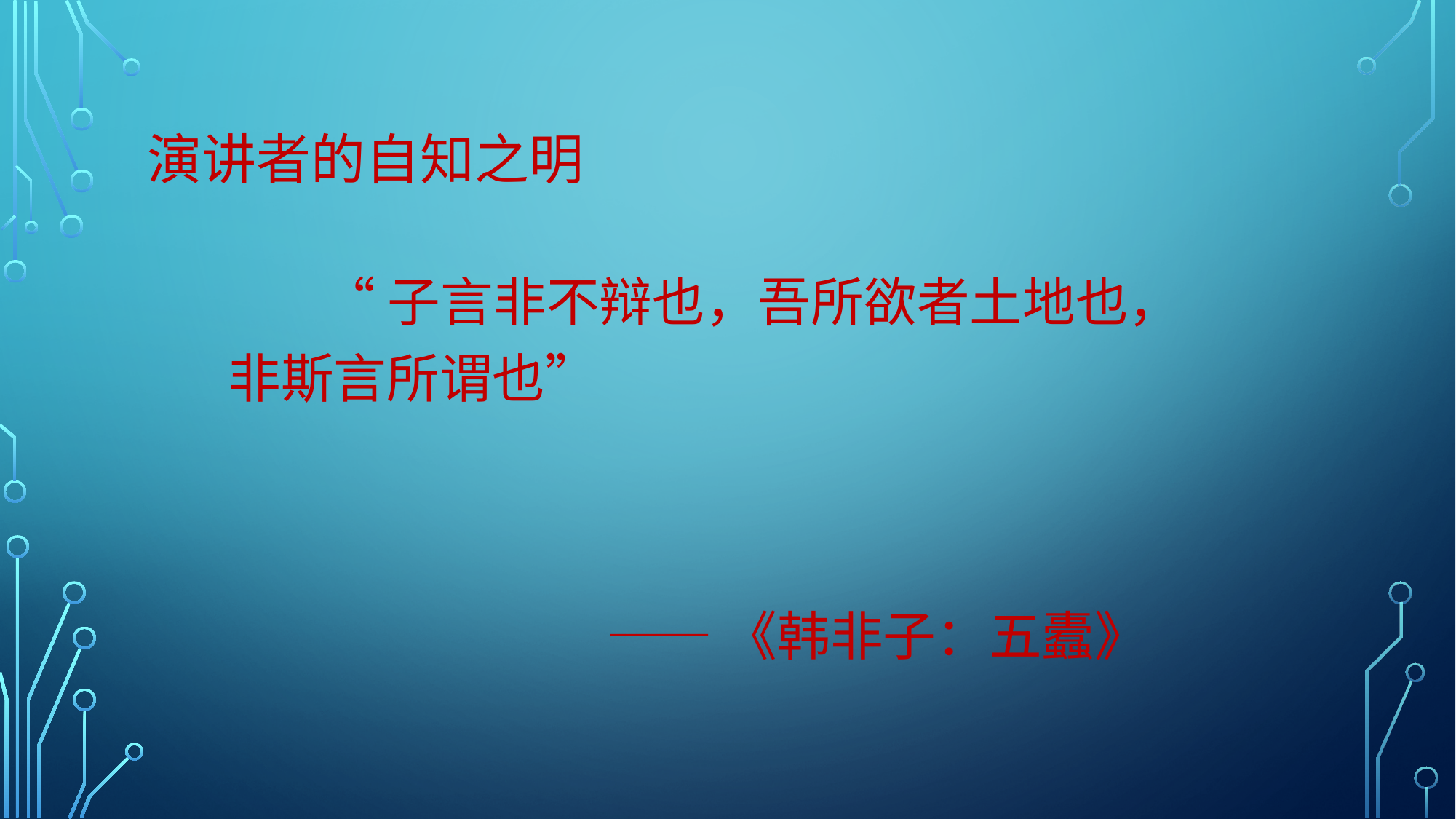

# 演讲者的自知之明
        “子言非不辩也，吾所欲者土地也，非斯言所谓也”

                                ——《韩非子：五蠹》